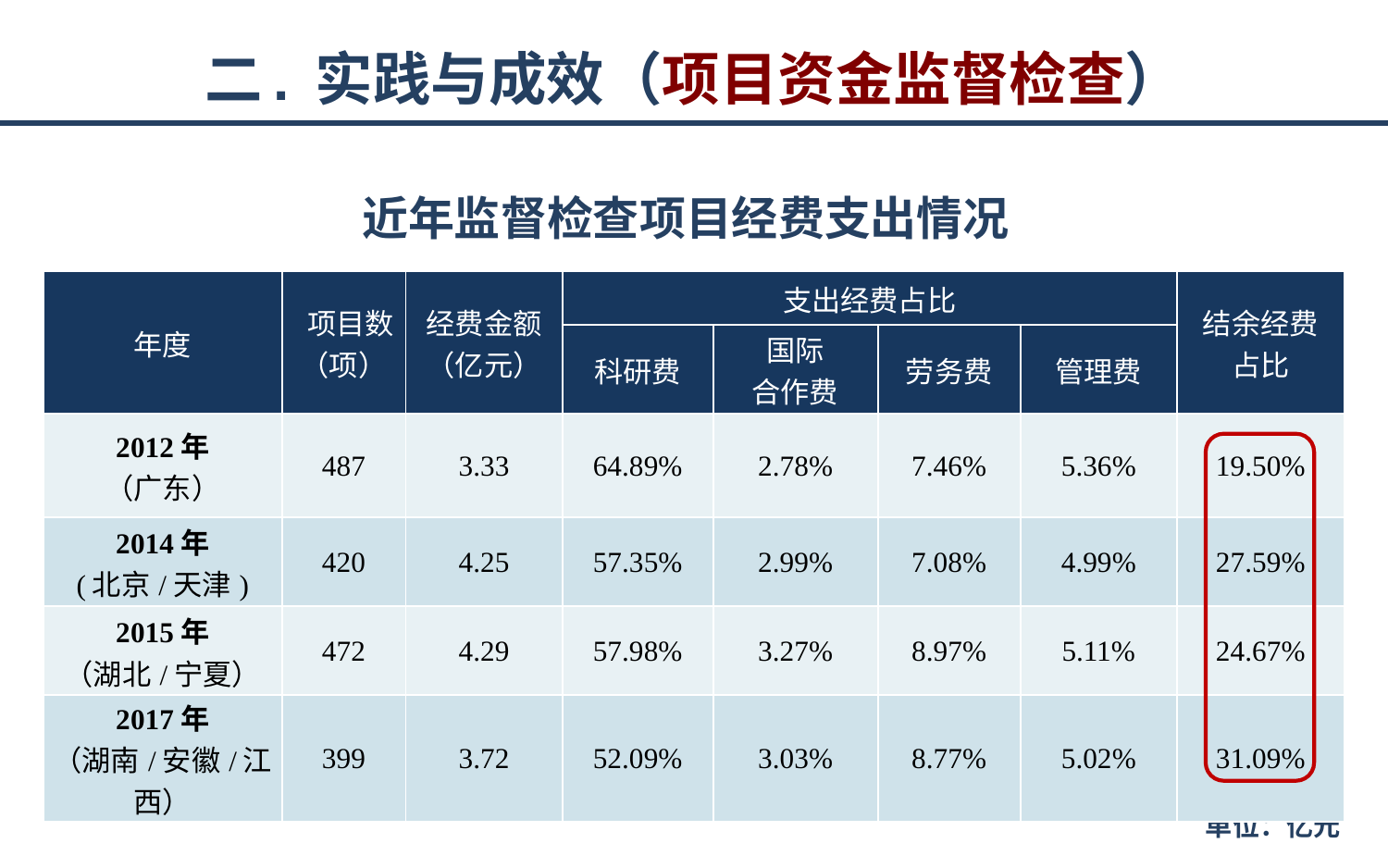

# 二. 实践与成效（项目资金监督检查）
近年监督检查项目经费支出情况
| 年度 | 项目数（项） | 经费金额（亿元） | 支出经费占比 |  |  |  | 结余经费 占比 |
| --- | --- | --- | --- | --- | --- | --- | --- |
|  |  |  | 科研费 | 国际 合作费 | 劳务费 | 管理费 |  |
| 2012年 （广东） | 487 | 3.33 | 64.89% | 2.78% | 7.46% | 5.36% | 19.50% |
| 2014年 (北京/天津) | 420 | 4.25 | 57.35% | 2.99% | 7.08% | 4.99% | 27.59% |
| 2015年 （湖北/宁夏） | 472 | 4.29 | 57.98% | 3.27% | 8.97% | 5.11% | 24.67% |
| 2017年 （湖南/安徽/江西） | 399 | 3.72 | 52.09% | 3.03% | 8.77% | 5.02% | 31.09% |

单位：亿元